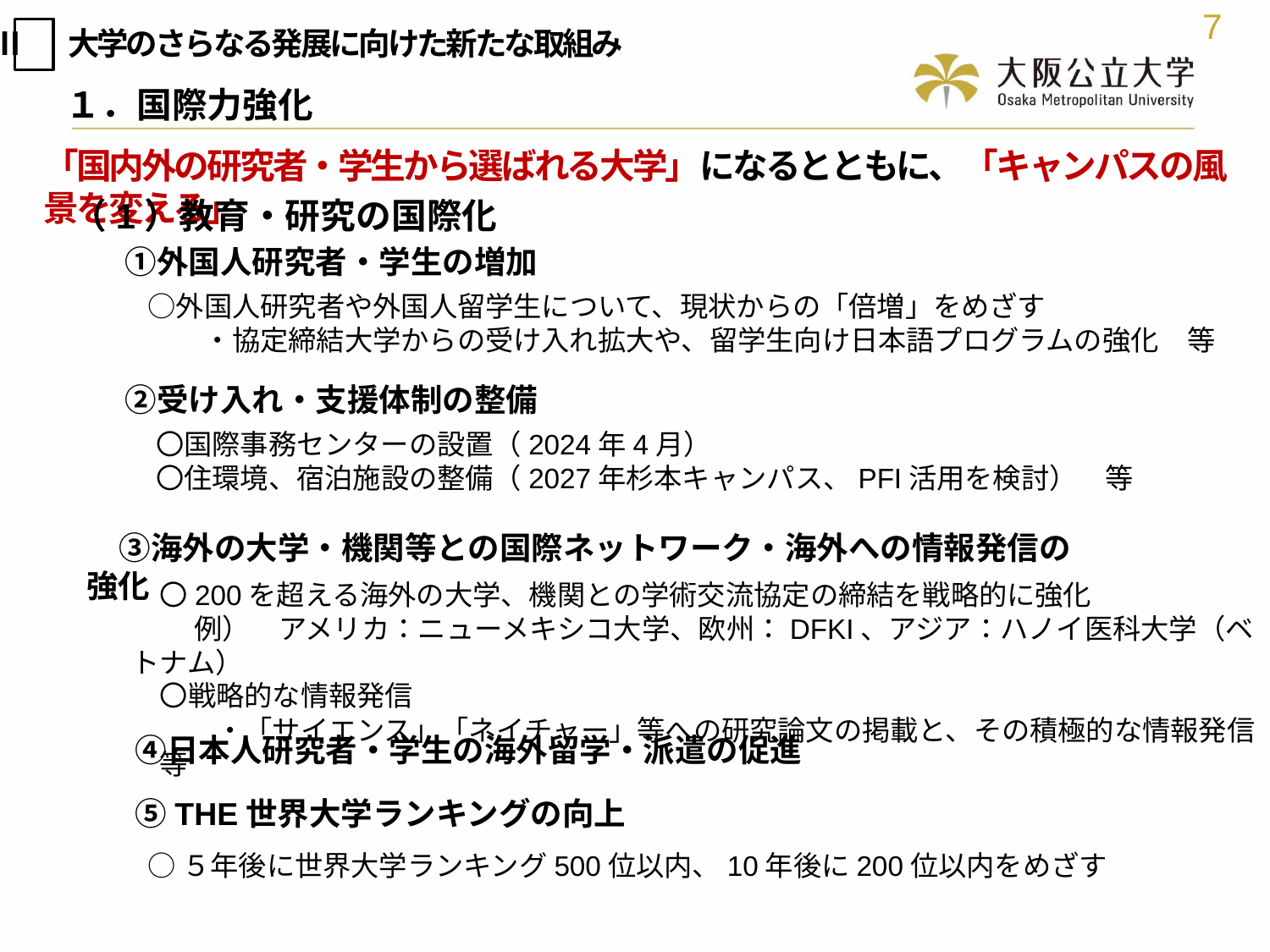

7

 Ⅱ　 大学のさらなる発展に向けた新たな取組み

１．国際力強化
「国内外の研究者・学生から選ばれる大学」になるとともに、「キャンパスの風景を変える」
　（1）教育・研究の国際化

　①外国人研究者・学生の増加
　○外国人研究者や外国人留学生について、現状からの「倍増」をめざす
　　　・協定締結大学からの受け入れ拡大や、留学生向け日本語プログラムの強化　等

　②受け入れ・支援体制の整備
　〇国際事務センターの設置（2024年4月）
　〇住環境、宿泊施設の整備（2027年杉本キャンパス、PFI活用を検討）　等
　 ③海外の大学・機関等との国際ネットワーク・海外への情報発信の強化
　〇200を超える海外の大学、機関との学術交流協定の締結を戦略的に強化
　　 例）　アメリカ：ニューメキシコ大学、欧州：DFKI、アジア：ハノイ医科大学（ベトナム）
　〇戦略的な情報発信
　　　・「サイエンス」「ネイチャー」等への研究論文の掲載と、その積極的な情報発信　等
　　④日本人研究者・学生の海外留学・派遣の促進
　　⑤THE世界大学ランキングの向上
○５年後に世界大学ランキング500位以内、10年後に200位以内をめざす